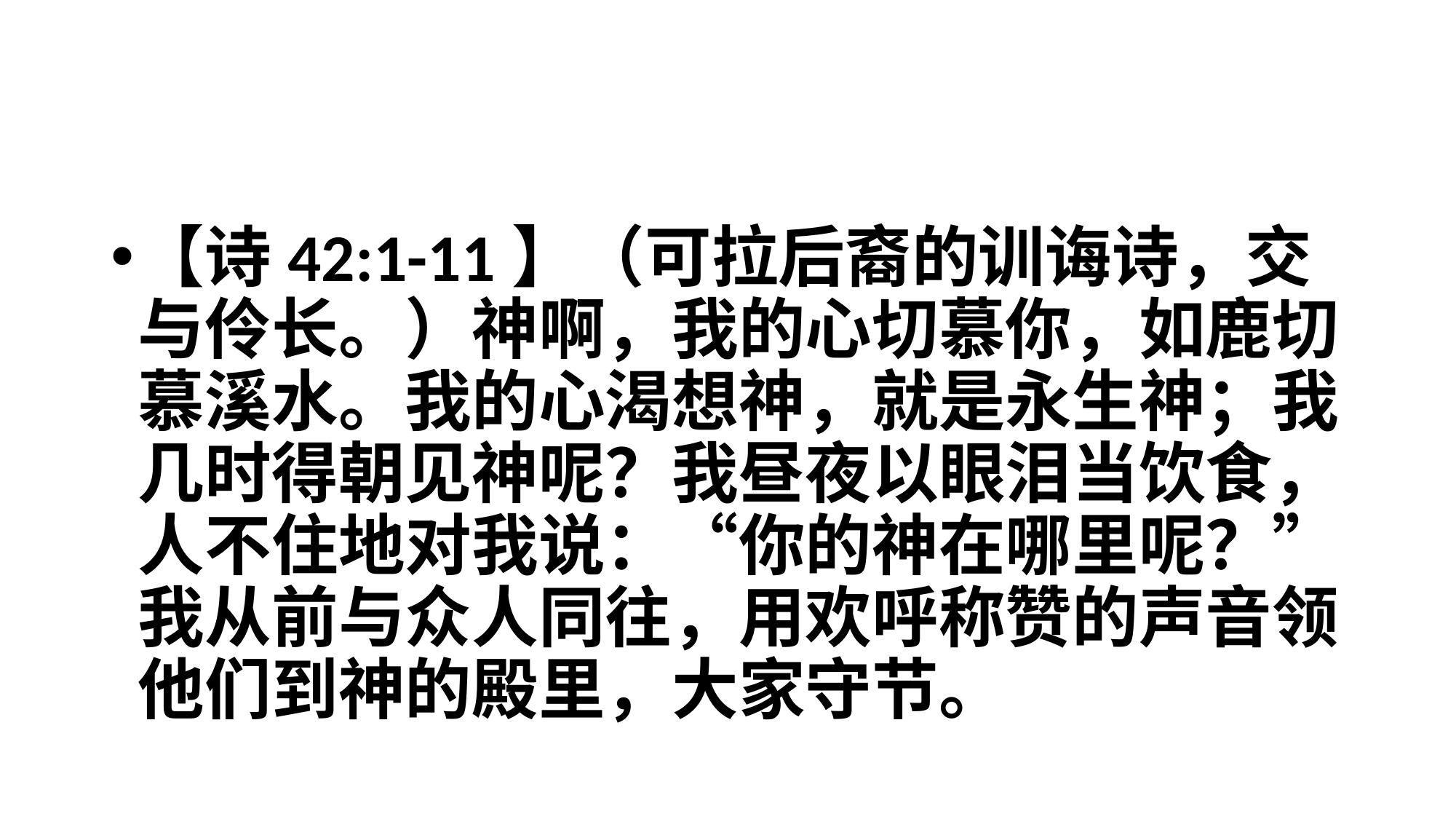

#
【诗42:1-11】（可拉后裔的训诲诗，交与伶长。）神啊，我的心切慕你，如鹿切慕溪水。我的心渴想神，就是永生神；我几时得朝见神呢？我昼夜以眼泪当饮食，人不住地对我说：“你的神在哪里呢？”我从前与众人同往，用欢呼称赞的声音领他们到神的殿里，大家守节。